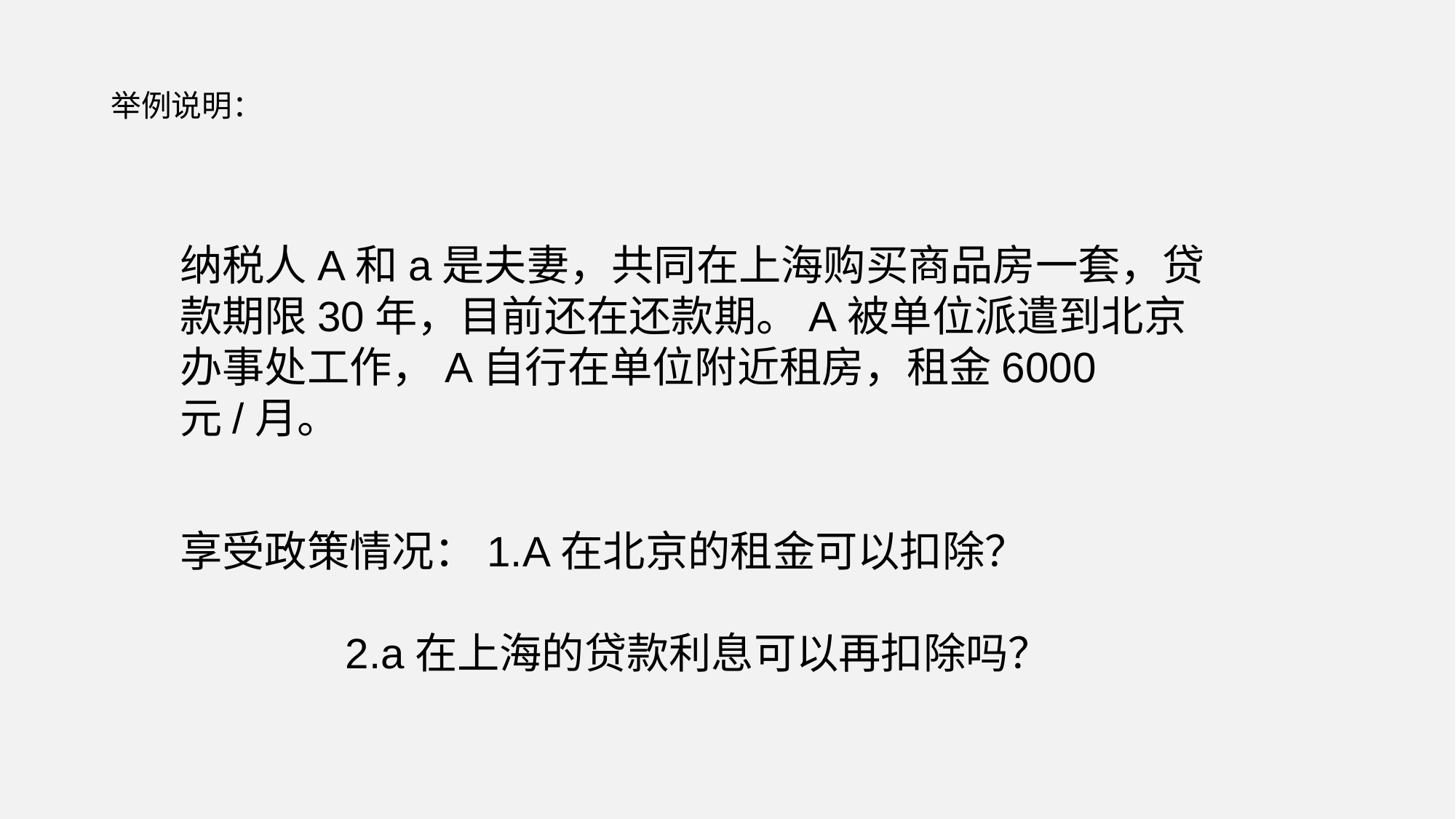

举例说明：
纳税人A和a是夫妻，共同在上海购买商品房一套，贷款期限30年，目前还在还款期。A被单位派遣到北京办事处工作，A自行在单位附近租房，租金6000元/月。
享受政策情况：1.A在北京的租金可以扣除？

              2.a在上海的贷款利息可以再扣除吗？